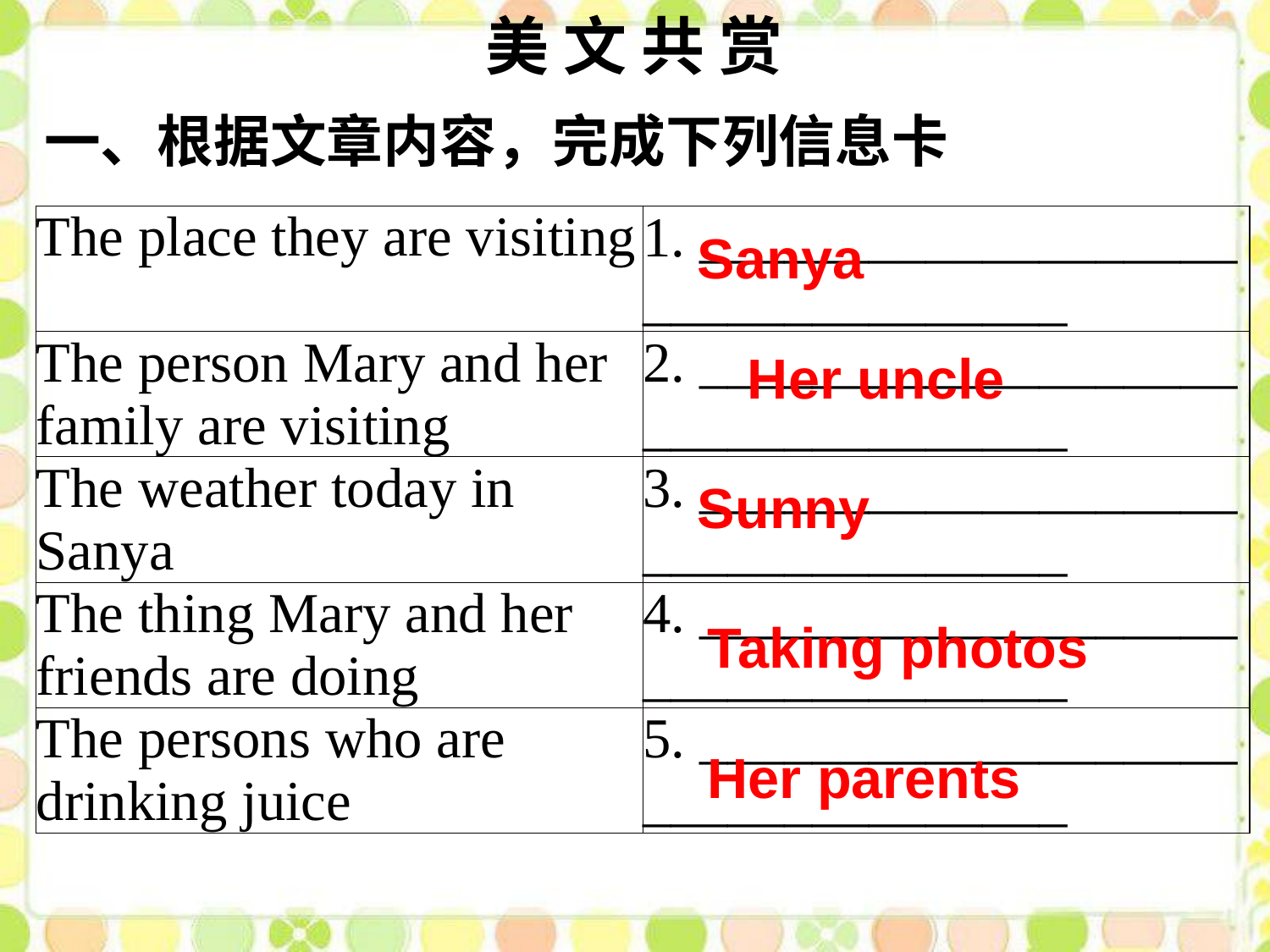

美 文 共 赏
一、根据文章内容，完成下列信息卡
| The place they are visiting | 1. \_\_\_\_\_\_\_\_\_\_\_\_\_\_\_\_\_\_\_ \_\_\_\_\_\_\_\_\_\_\_\_\_\_\_ |
| --- | --- |
| The person Mary and her family are visiting | 2. \_\_\_\_\_\_\_\_\_\_\_\_\_\_\_\_\_\_\_ \_\_\_\_\_\_\_\_\_\_\_\_\_\_\_ |
| The weather today in Sanya | 3. \_\_\_\_\_\_\_\_\_\_\_\_\_\_\_\_\_\_\_ \_\_\_\_\_\_\_\_\_\_\_\_\_\_\_ |
| The thing Mary and her friends are doing | 4. \_\_\_\_\_\_\_\_\_\_\_\_\_\_\_\_\_\_\_ \_\_\_\_\_\_\_\_\_\_\_\_\_\_\_ |
| The persons who are drinking juice | 5. \_\_\_\_\_\_\_\_\_\_\_\_\_\_\_\_\_\_\_ \_\_\_\_\_\_\_\_\_\_\_\_\_\_\_ |
Sanya
Her uncle
Sunny
Taking photos
Her parents